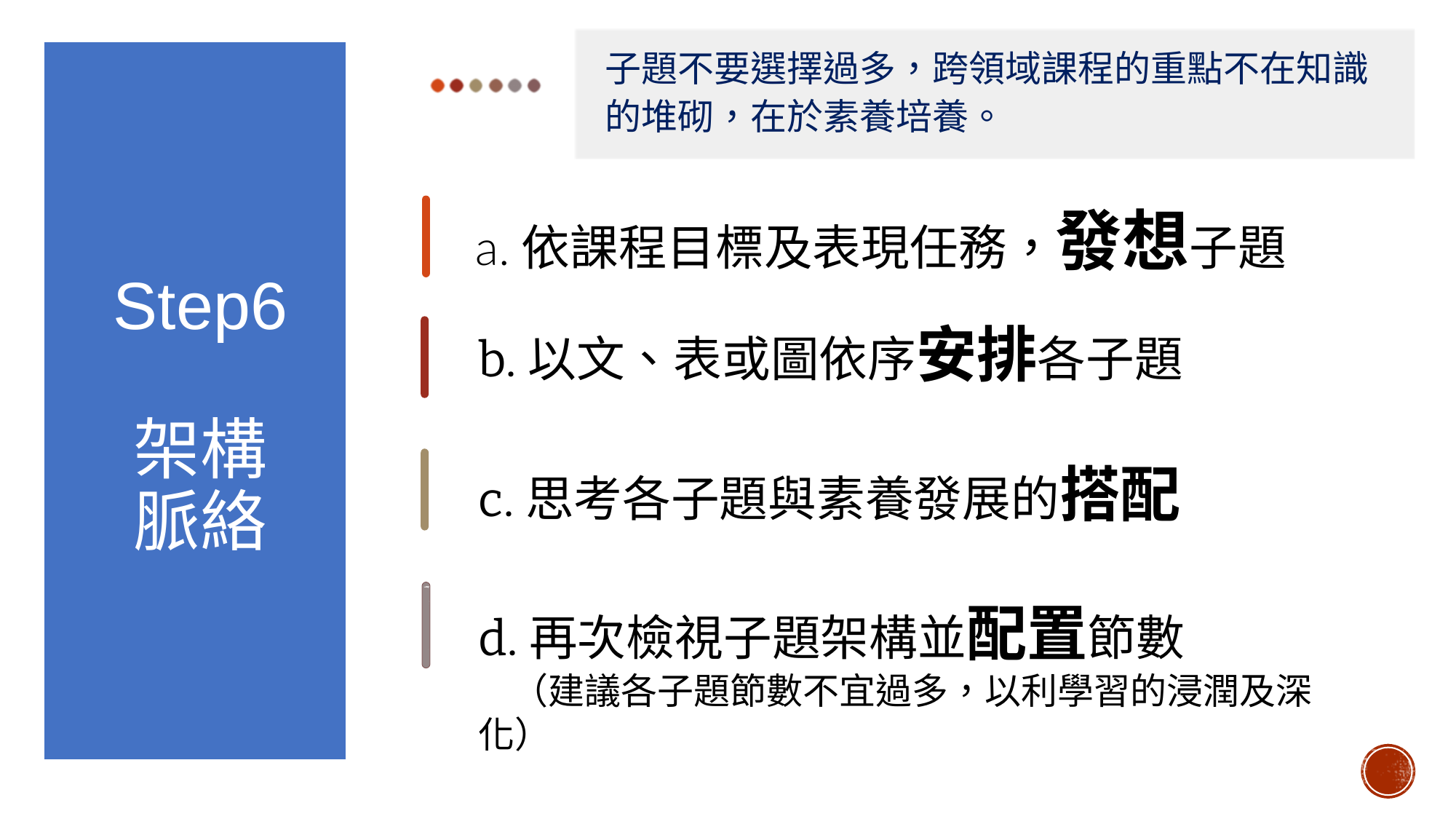

子題不要選擇過多，跨領域課程的重點不在知識的堆砌，在於素養培養。

Step6

架構
脈絡

a.依課程目標及表現任務，發想子題

b.以文、表或圖依序安排各子題

c.思考各子題與素養發展的搭配

d.再次檢視子題架構並配置節數
   （建議各子題節數不宜過多，以利學習的浸潤及深化）